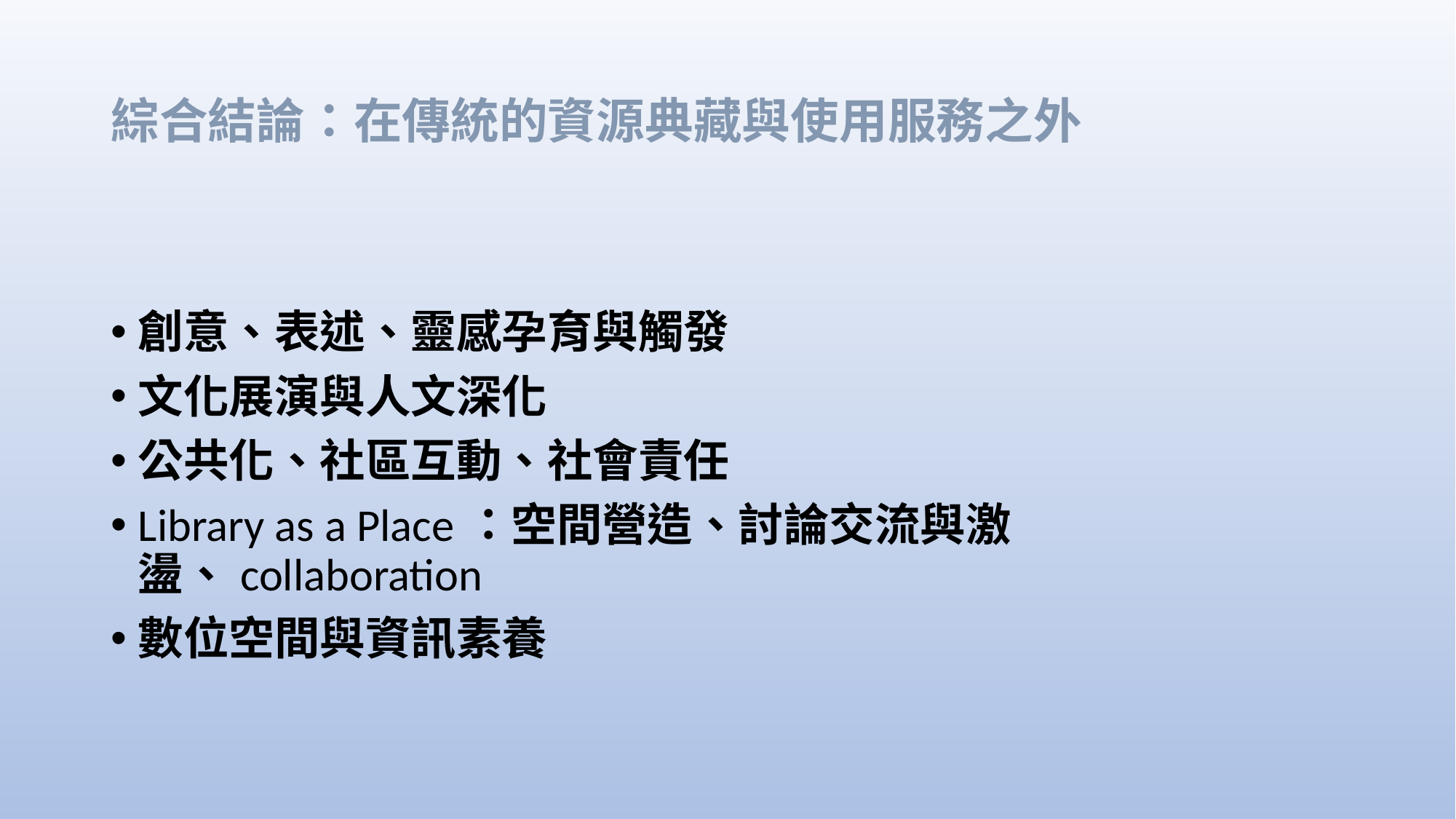

# 綜合結論：在傳統的資源典藏與使用服務之外

創意、表述、靈感孕育與觸發
文化展演與人文深化
公共化、社區互動、社會責任
Library as a Place：空間營造、討論交流與激盪、collaboration
數位空間與資訊素養